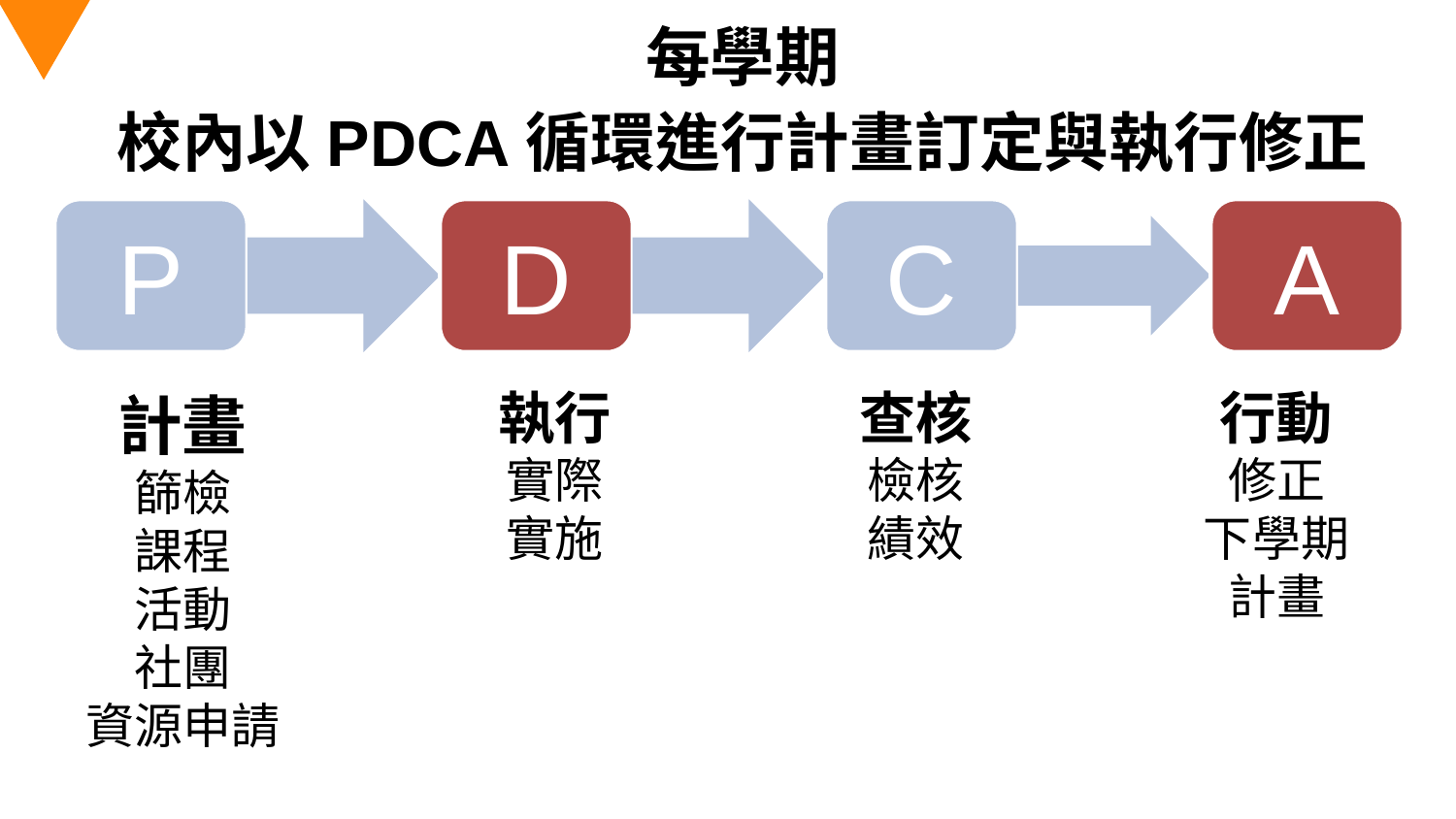

每學期
校內以PDCA循環進行計畫訂定與執行修正
P
D
C
A
執行
實際
實施
查核
檢核
績效
行動
修正
下學期
計畫
計畫
篩檢
課程
活動
社團
資源申請